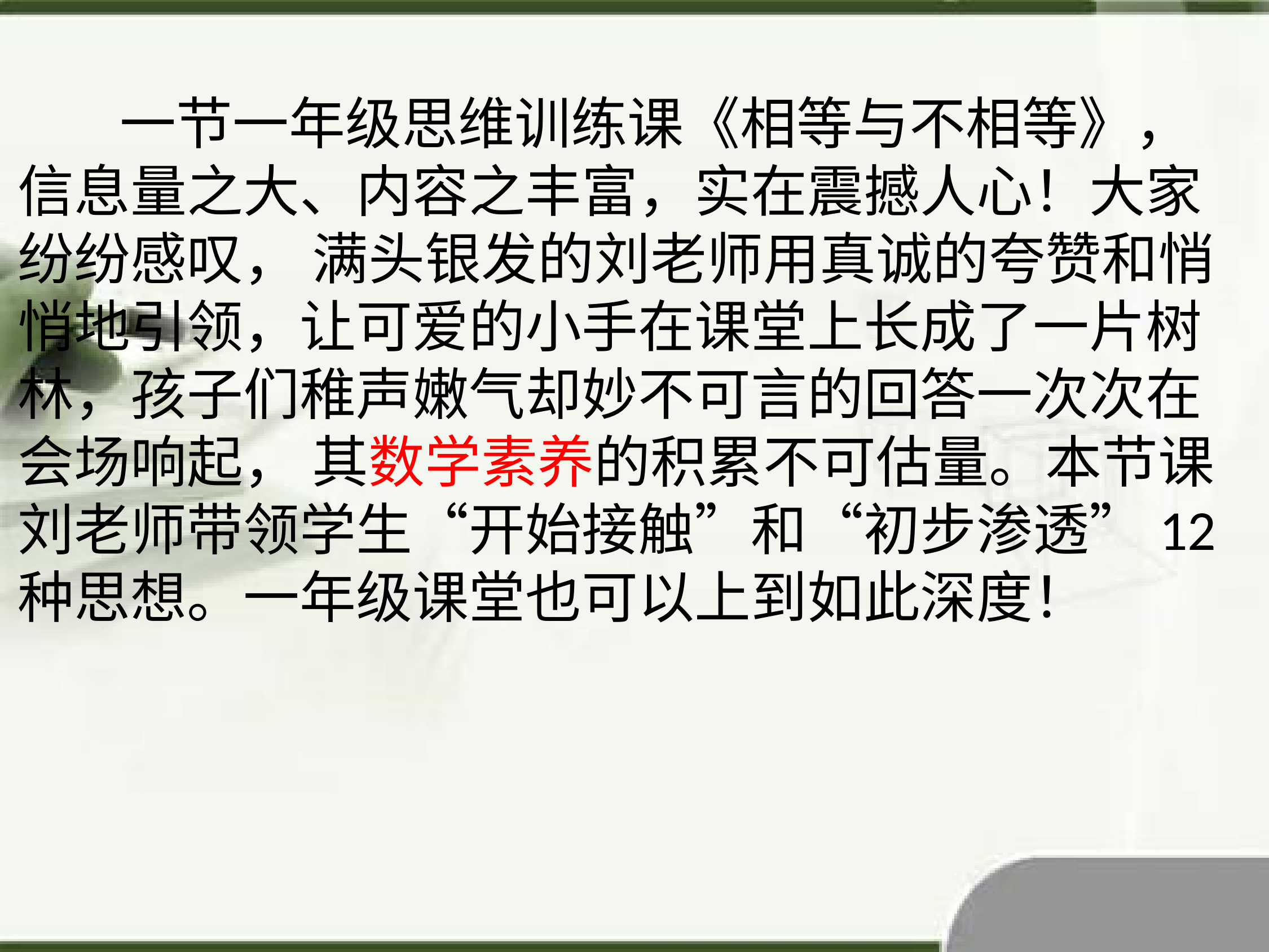

一节一年级思维训练课《相等与不相等》，信息量之大、内容之丰富，实在震撼人心！大家纷纷感叹， 满头银发的刘老师用真诚的夸赞和悄悄地引领，让可爱的小手在课堂上长成了一片树林，孩子们稚声嫩气却妙不可言的回答一次次在会场响起， 其数学素养的积累不可估量。本节课刘老师带领学生“开始接触”和“初步渗透”12种思想。一年级课堂也可以上到如此深度！